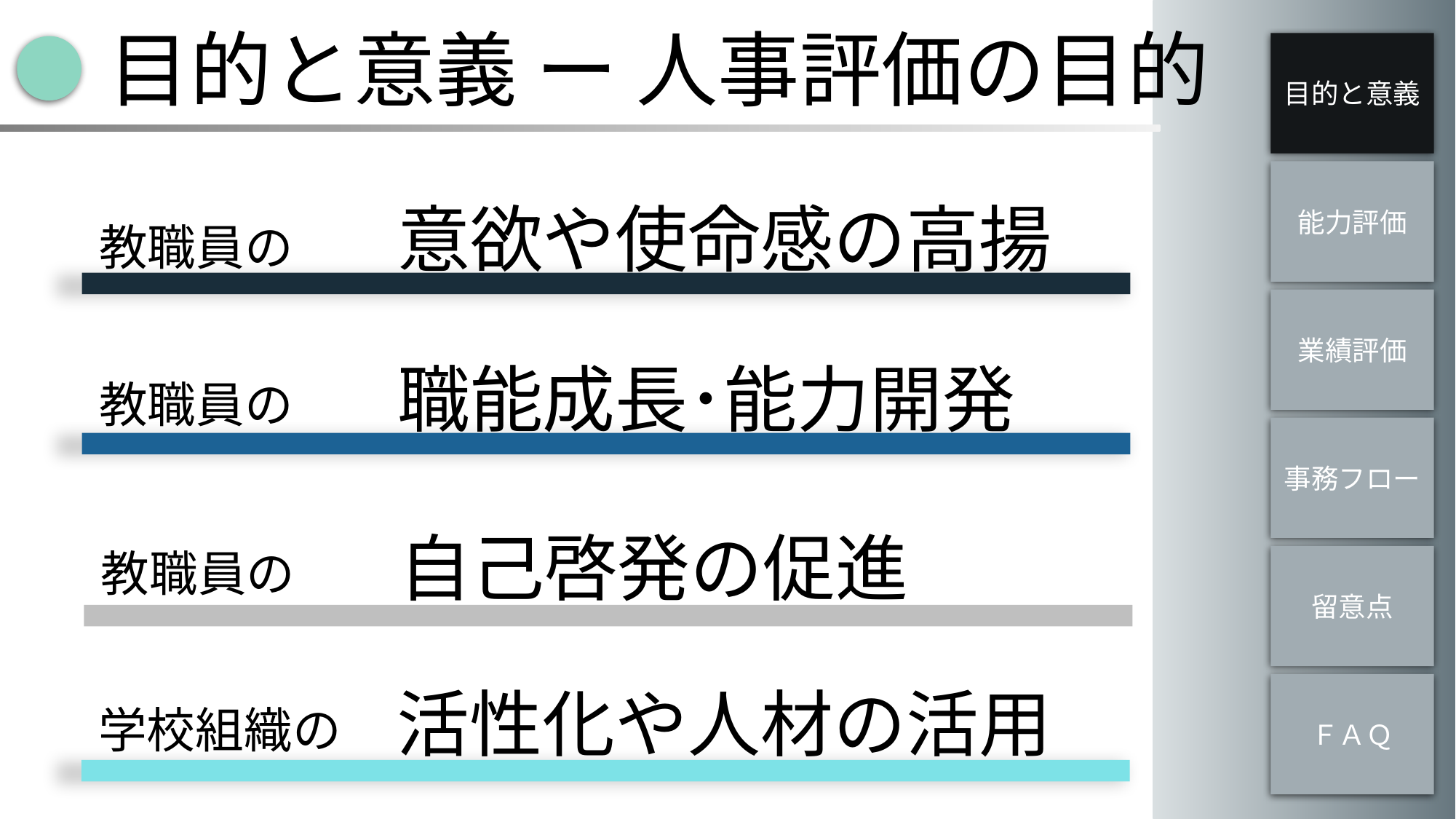

目的と意義 ー 人事評価の目的
目的と意義

意欲や使命感の高揚
能力評価
教職員の

業績評価
職能成長･能力開発
教職員の
事務フロー

教職員の
自己啓発の促進
留意点

学校組織の
活性化や人材の活用
ＦＡＱ